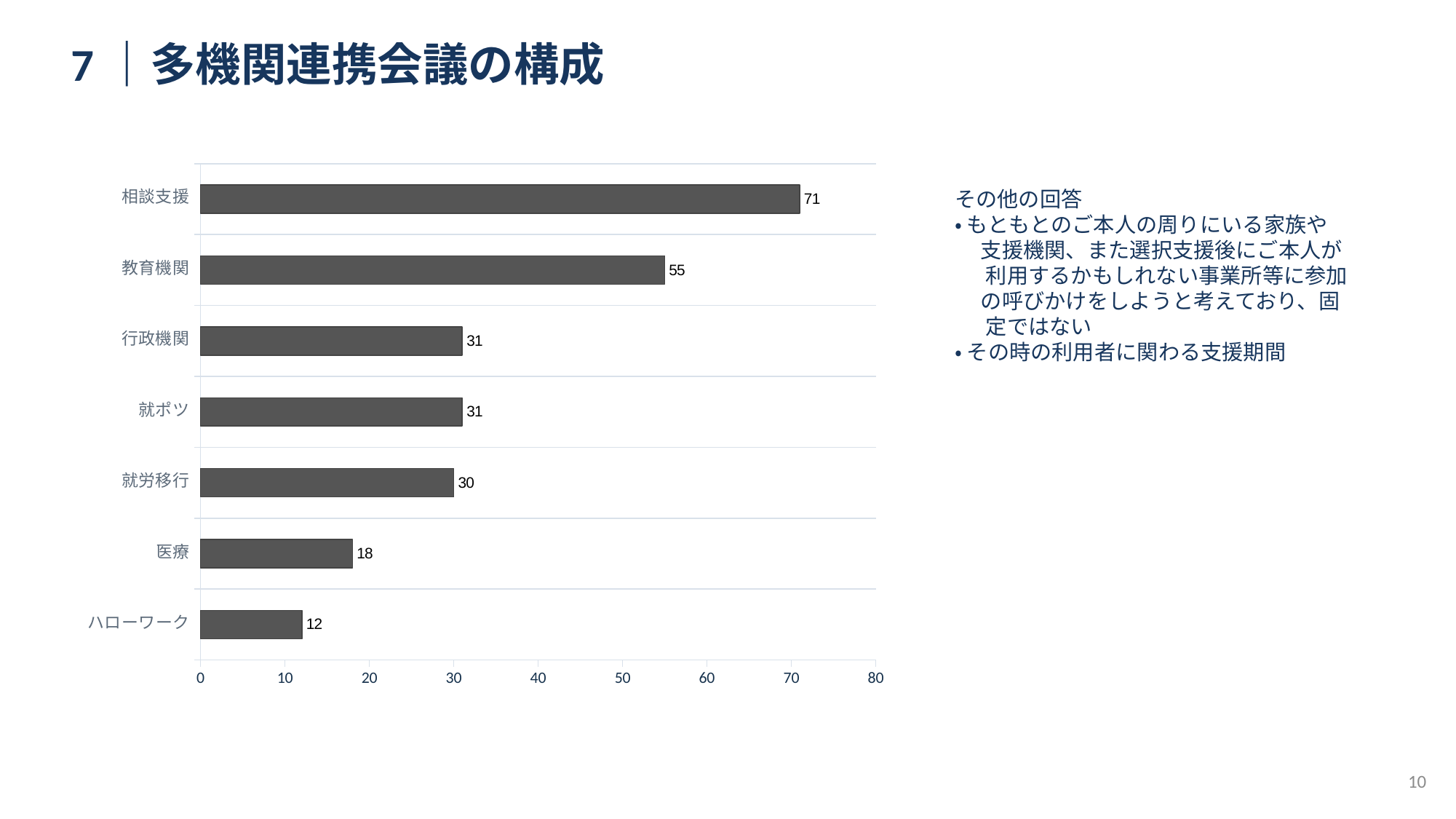

7｜多機関連携会議の構成

### Chart

| Category | 事業所数 |
|---|---|
| ハローワーク | 12.0 |
| 医療 | 18.0 |
| 就労移行 | 30.0 |
| 就ポツ | 31.0 |
| 行政機関 | 31.0 |
| 教育機関 | 55.0 |
| 相談支援 | 71.0 |
その他の回答
・ もともとのご本人の周りにいる家族や
　 支援機関、また選択支援後にご本人が
 　利用するかもしれない事業所等に参加
　 の呼びかけをしようと考えており、固
 　定ではない
・ その時の利用者に関わる支援期間
10